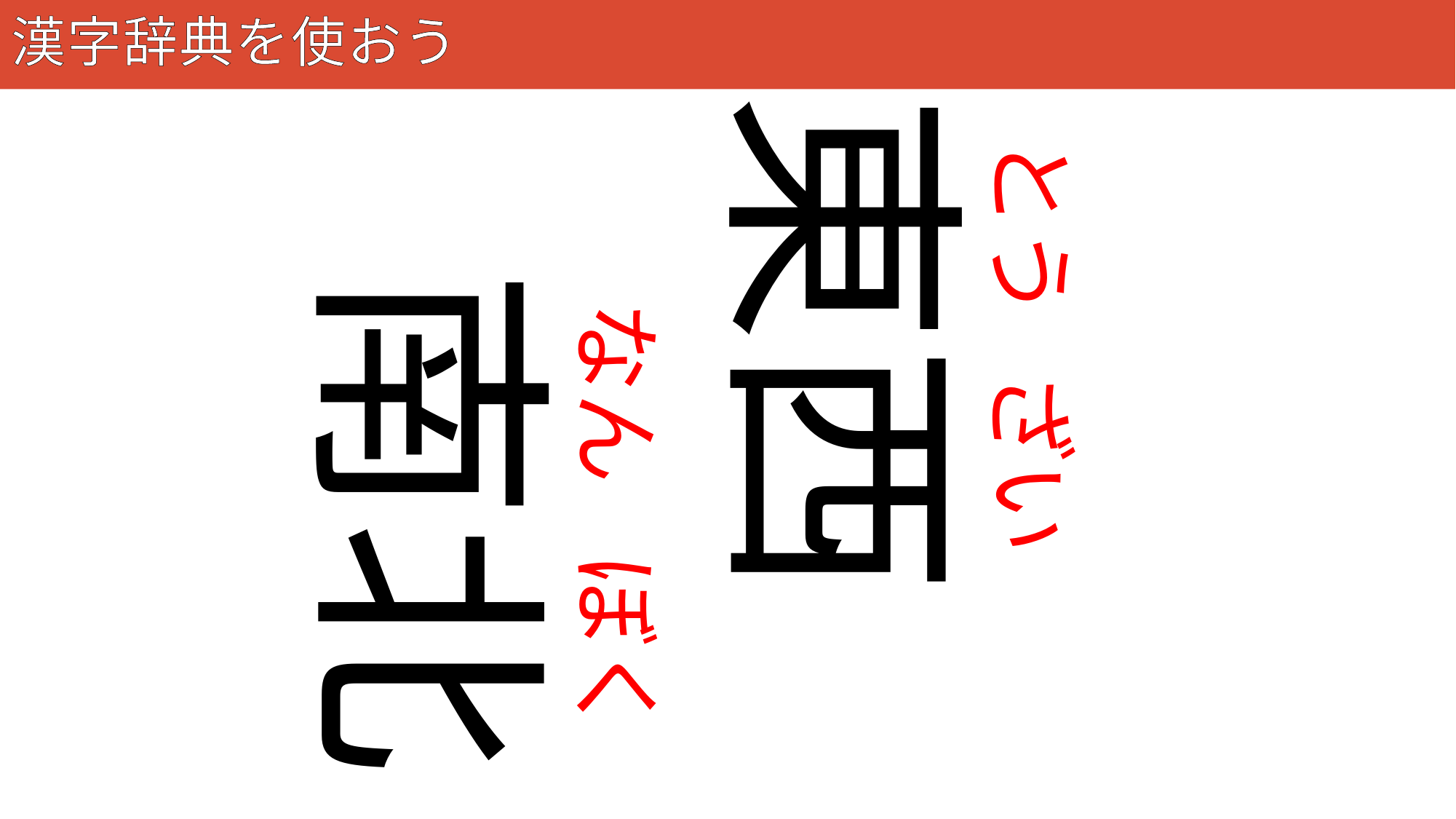

# 漢字辞典を使おう
25
東西
とう
南北
なん
ざい
ぼく